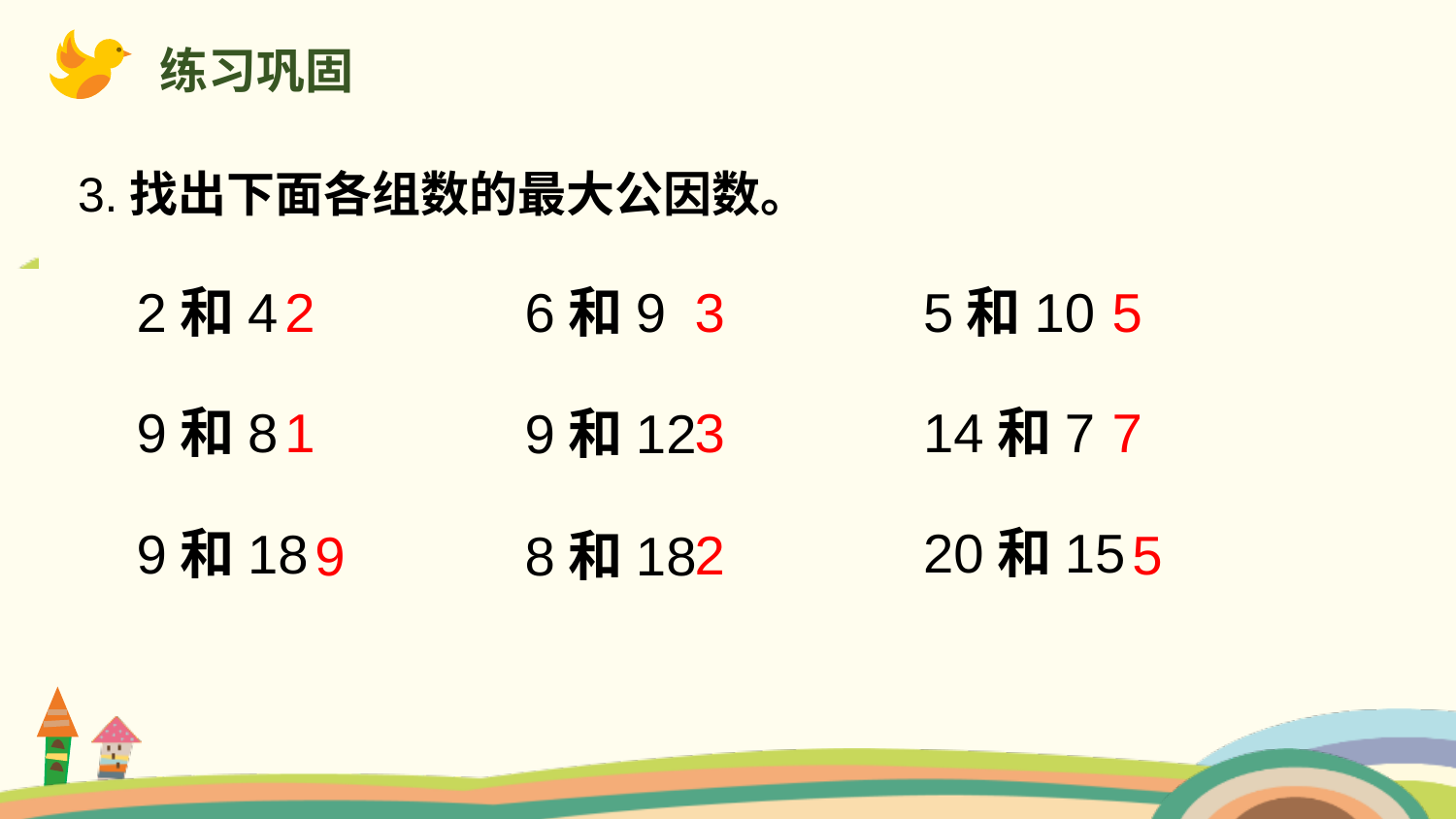

练习巩固
3.找出下面各组数的最大公因数。
2和4
5和10
5
2
6和9
3
7
9和8
14和7
1
3
9和12
20和15
9和18
2
5
8和18
9